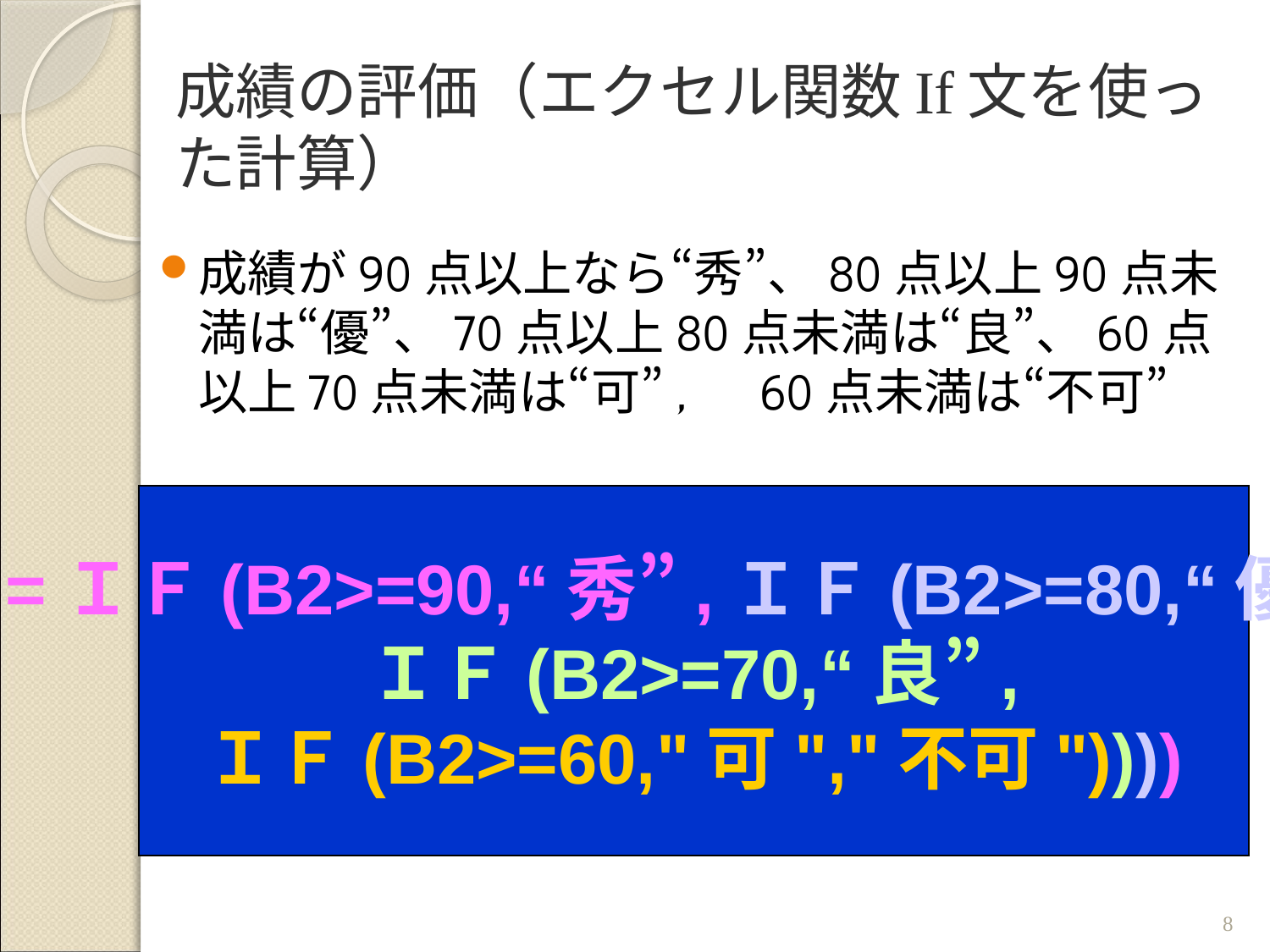

# 成績の評価（エクセル関数If文を使った計算）
成績が90点以上なら“秀”、80点以上90点未満は“優”、70点以上80点未満は“良”、60点以上70点未満は“可”,　60点未満は“不可”

=ＩＦ(B2>=90,“秀”,ＩＦ(B2>=80,“優”,
ＩＦ(B2>=70,“良”,
ＩＦ(B2>=60,"可","不可"))))
8